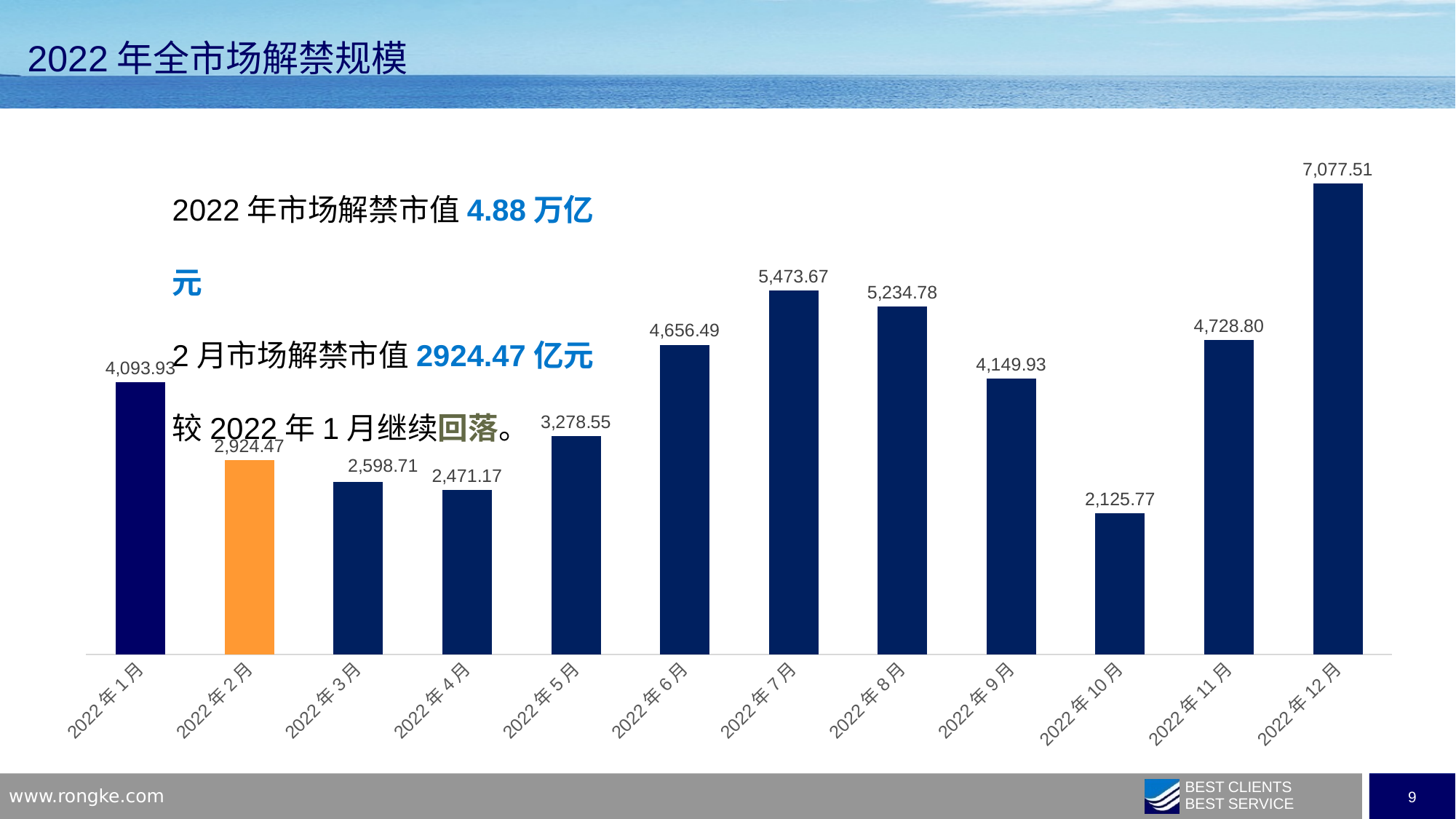

2022年全市场解禁规模

### Chart

| Category | 解禁规模 |
|---|---|
| 44592 | 4093.9306890983 |
| 44620 | 2924.4666945133 |
| 44651 | 2598.7127697013 |
| 44681 | 2471.1739386264 |
| 44712 | 3278.5457611308 |
| 44742 | 4656.4861919741 |
| 44773 | 5473.6737577304 |
| 44804 | 5234.7767688204 |
| 44834 | 4149.926035405 |
| 44865 | 2125.765446211 |
| 44895 | 4728.7978010557 |
| 44926 | 7077.5141686186 |
2022年市场解禁市值4.88万亿元
2月市场解禁市值2924.47亿元
较2022年1月继续回落。